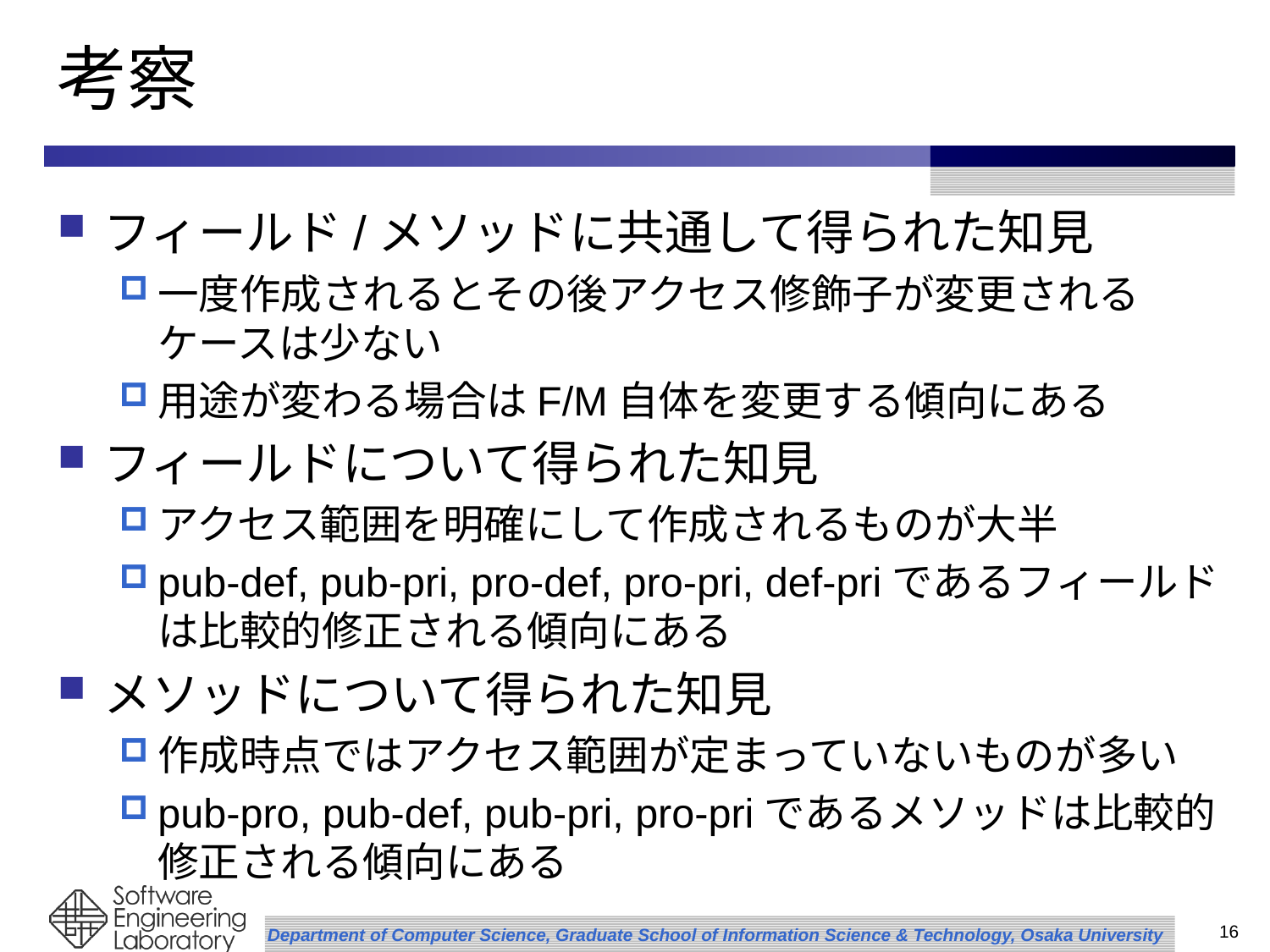

# 考察
フィールド/メソッドに共通して得られた知見
一度作成されるとその後アクセス修飾子が変更される
ケースは少ない
用途が変わる場合はF/M自体を変更する傾向にある
フィールドについて得られた知見
アクセス範囲を明確にして作成されるものが大半
pub-def, pub-pri, pro-def, pro-pri, def-priであるフィールドは比較的修正される傾向にある
メソッドについて得られた知見
作成時点ではアクセス範囲が定まっていないものが多い
pub-pro, pub-def, pub-pri, pro-priであるメソッドは比較的
修正される傾向にある
16